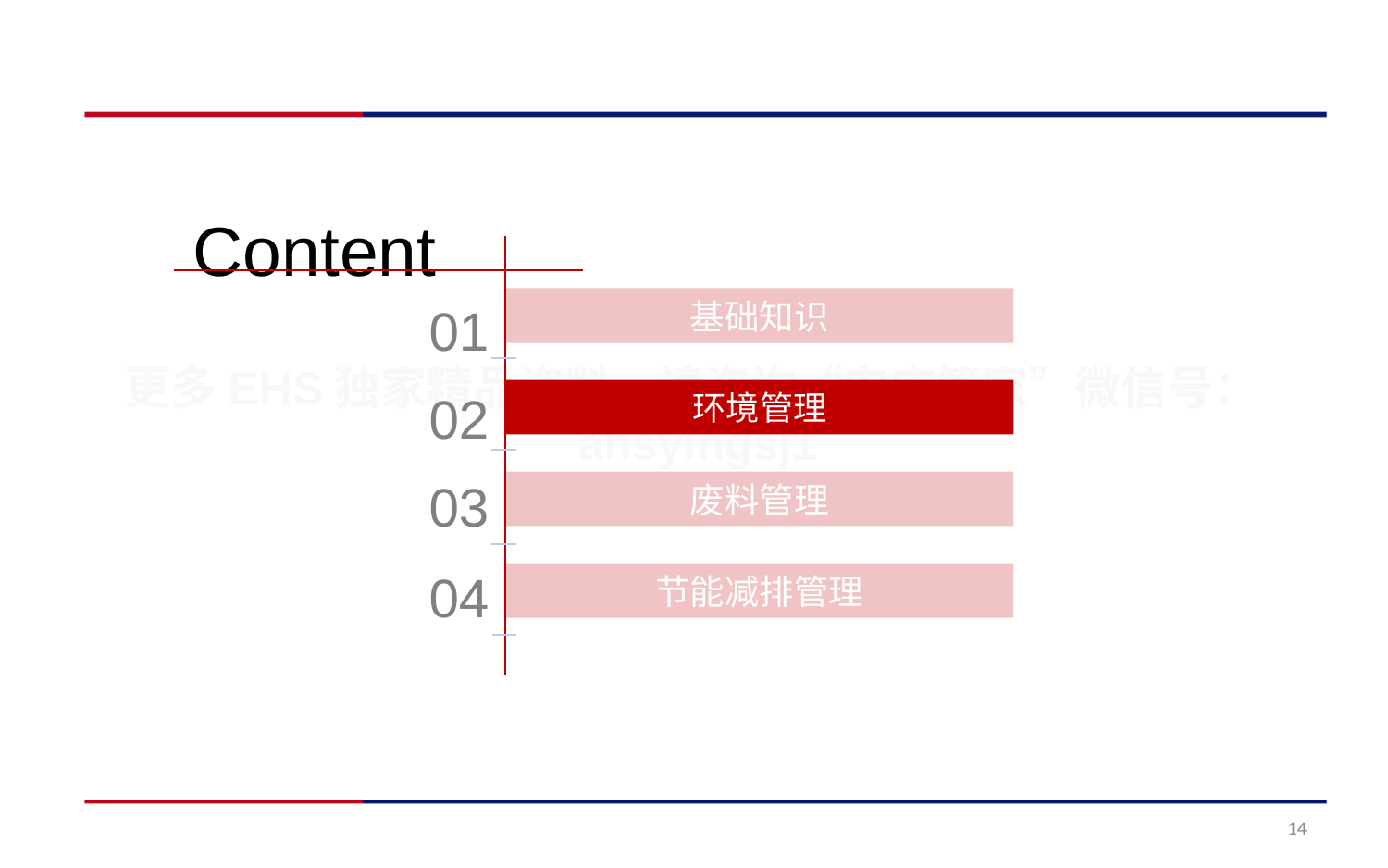

Content
01
基础知识
02
环境管理
03
废料管理
04
节能减排管理